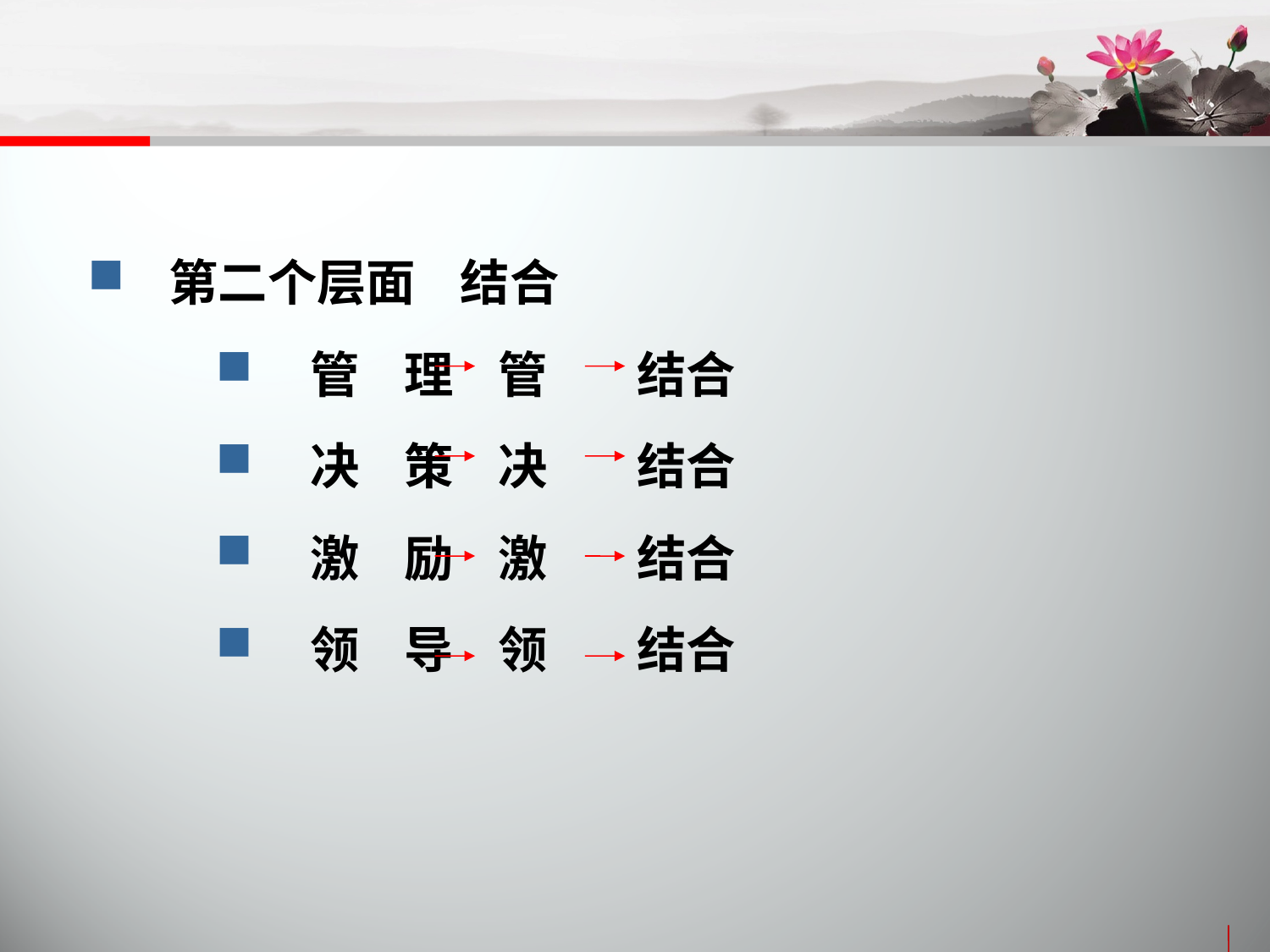

第二个层面    结合
    管    理    管        结合
    决    策    决        结合
    激    励    激        结合
    领    导    领        结合